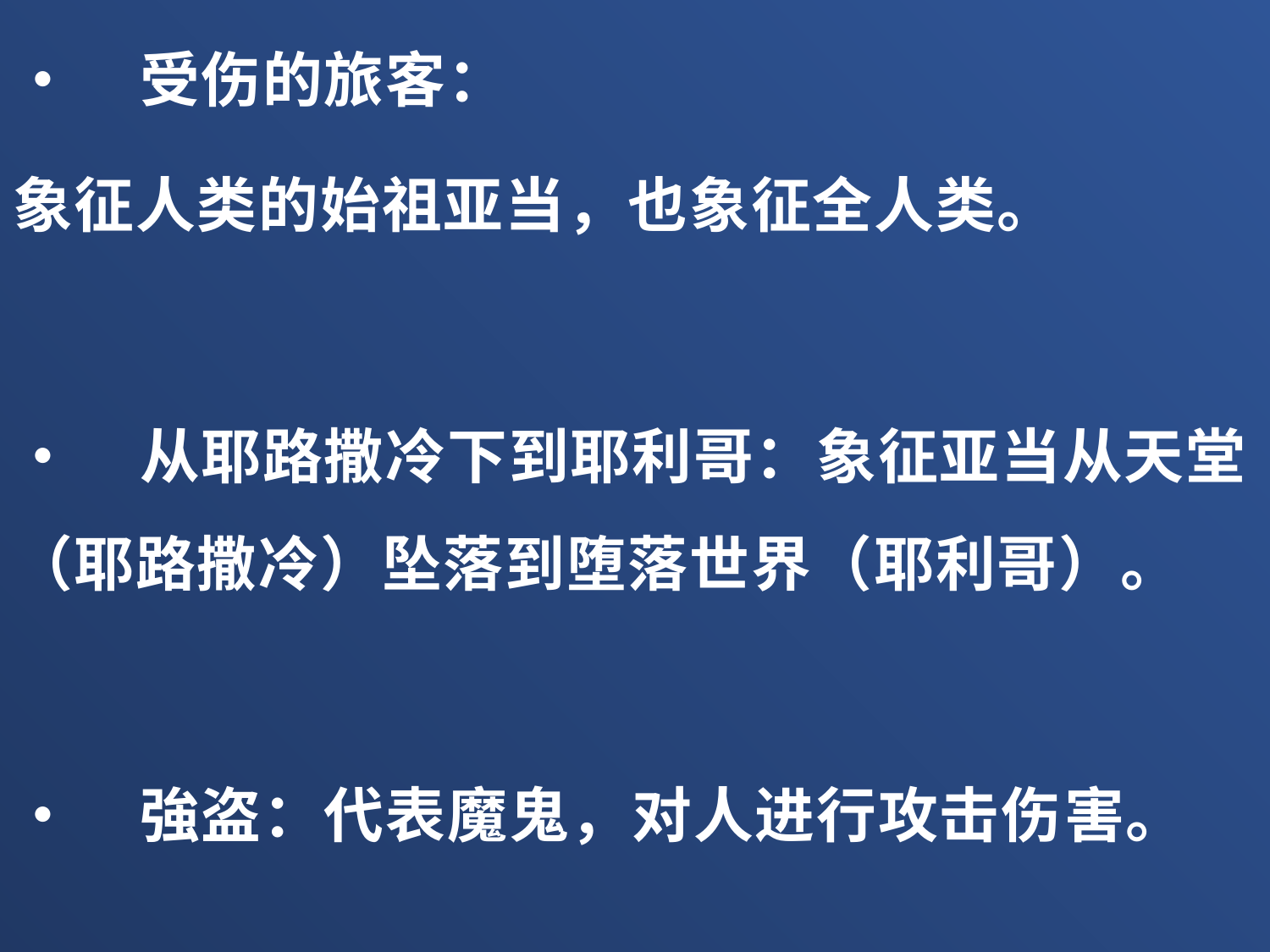

•	受伤的旅客：
象征人类的始祖亚当，也象征全人类。

•	从耶路撒冷下到耶利哥：象征亚当从天堂（耶路撒冷）坠落到堕落世界（耶利哥）。

•	強盗：代表魔鬼，对人进行攻击伤害。